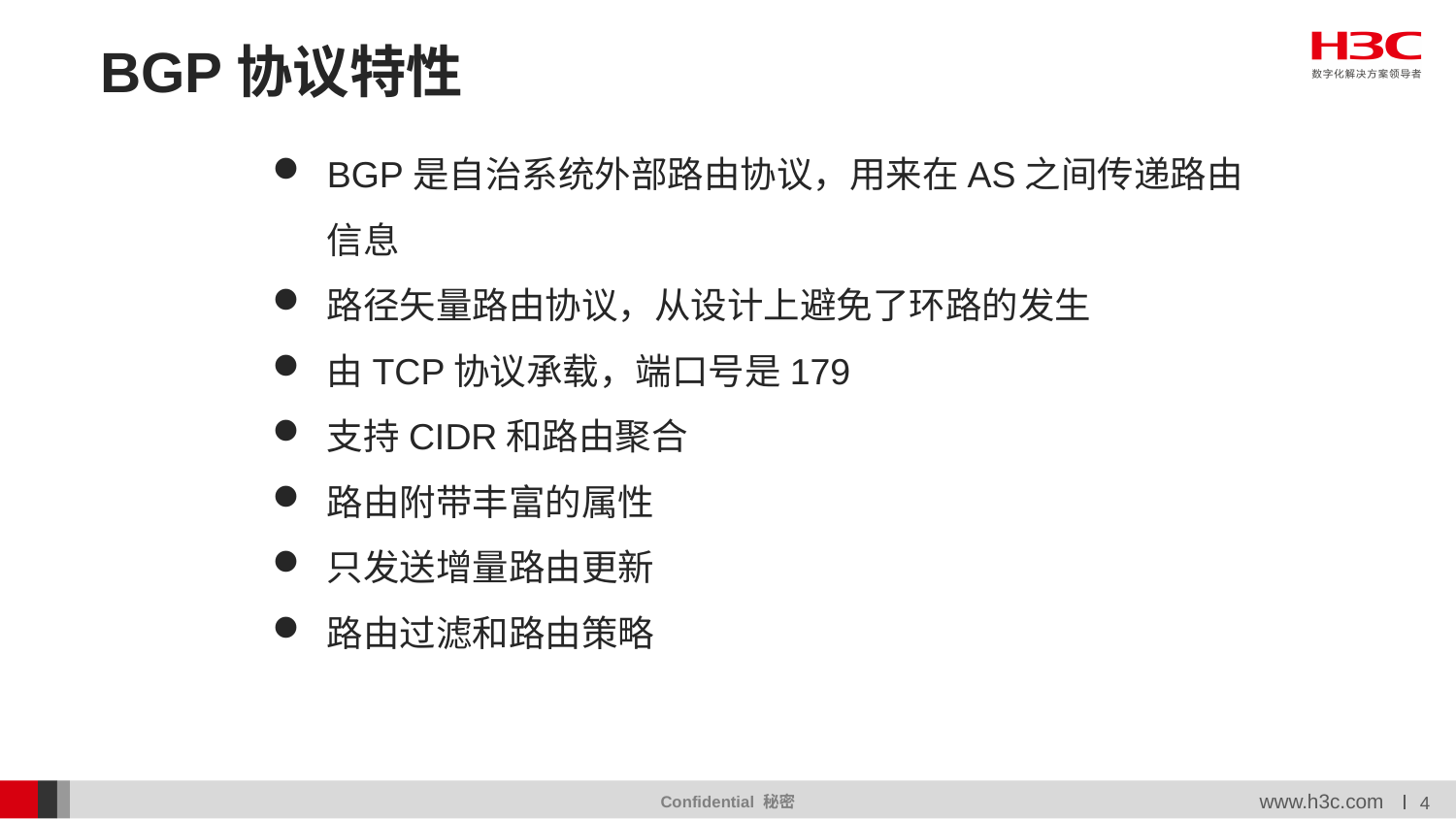

# BGP协议特性
BGP是自治系统外部路由协议，用来在AS之间传递路由信息
路径矢量路由协议，从设计上避免了环路的发生
由TCP协议承载，端口号是179
支持CIDR和路由聚合
路由附带丰富的属性
只发送增量路由更新
路由过滤和路由策略